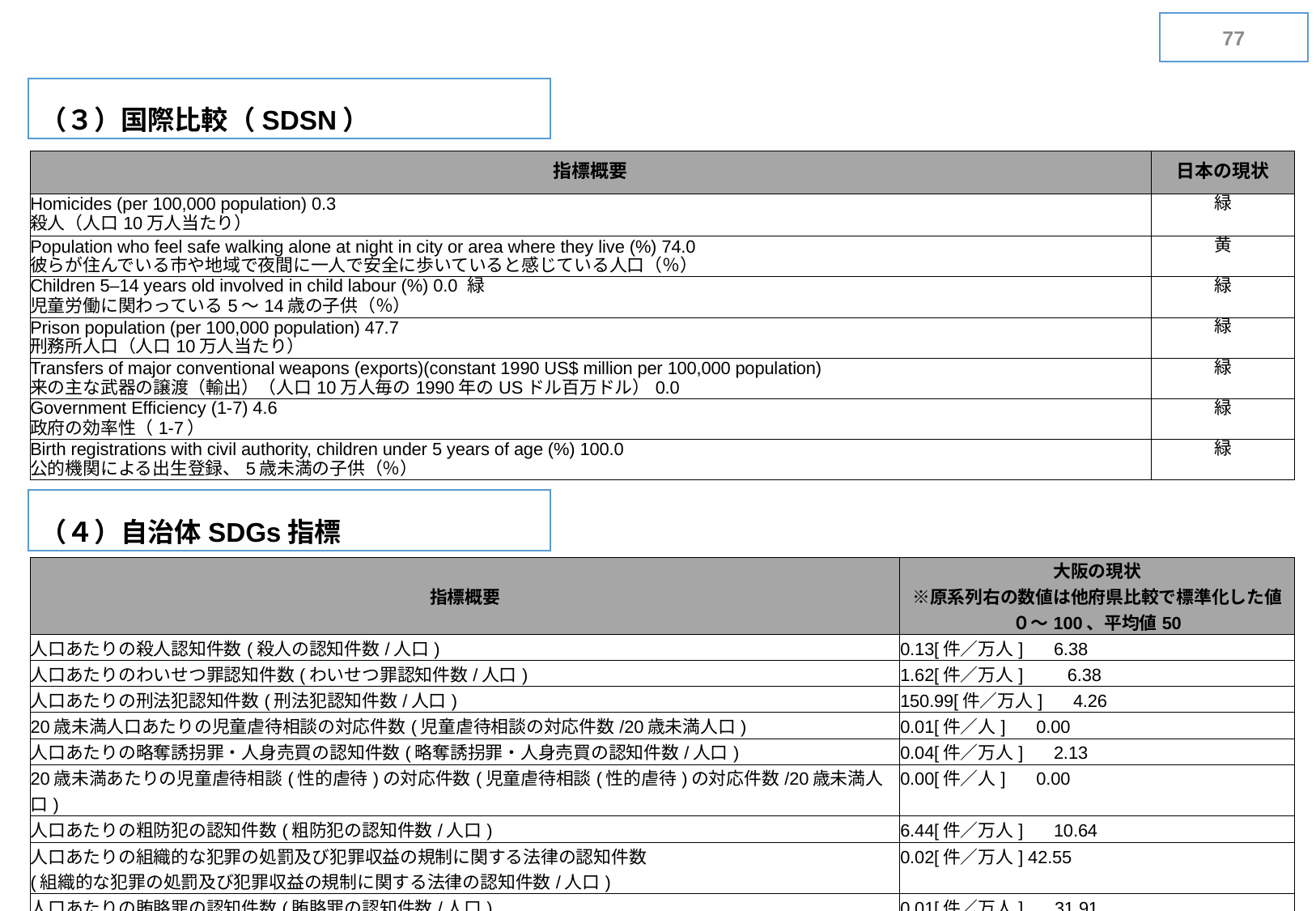

77
（３）国際比較（SDSN）
| 指標概要 | 日本の現状 |
| --- | --- |
| Homicides (per 100,000 population) 0.3 殺人（人口10万人当たり） | 緑 |
| Population who feel safe walking alone at night in city or area where they live (%) 74.0 彼らが住んでいる市や地域で夜間に一人で安全に歩いていると感じている人口（％） | 黄 |
| Children 5–14 years old involved in child labour (%) 0.0 緑 児童労働に関わっている5〜14歳の子供（％） | 緑 |
| Prison population (per 100,000 population) 47.7 刑務所人口（人口10万人当たり） | 緑 |
| Transfers of major conventional weapons (exports)(constant 1990 US$ million per 100,000 population) 来の主な武器の譲渡（輸出）（人口10万人毎の1990年のUSドル百万ドル）0.0 | 緑 |
| Government Efficiency (1-7) 4.6 　 政府の効率性（1-7） | 緑 |
| Birth registrations with civil authority, children under 5 years of age (%) 100.0 公的機関による出生登録、5歳未満の子供（％） | 緑 |
（４）自治体SDGs指標
| 指標概要 | 大阪の現状 ※原系列右の数値は他府県比較で標準化した値 ０～100、平均値50 |
| --- | --- |
| ⼈⼝あたりの殺⼈認知件数(殺⼈の認知件数/⼈⼝) | 0.13[件／万⼈]　 6.38 |
| ⼈⼝あたりのわいせつ罪認知件数(わいせつ罪認知件数/⼈⼝) | 1.62[件／万⼈]　　6.38 |
| ⼈⼝あたりの刑法犯認知件数(刑法犯認知件数/⼈⼝) | 150.99[件／万⼈]　 4.26 |
| 20歳未満⼈⼝あたりの児童虐待相談の対応件数(児童虐待相談の対応件数/20歳未満⼈⼝) | 0.01[件／⼈]　 0.00 |
| ⼈⼝あたりの略奪誘拐罪・⼈⾝売買の認知件数(略奪誘拐罪・⼈⾝売買の認知件数/⼈⼝) | 0.04[件／万⼈]　 2.13 |
| 20歳未満あたりの児童虐待相談(性的虐待)の対応件数(児童虐待相談(性的虐待)の対応件数/20歳未満⼈⼝) | 0.00[件／⼈]　 0.00 |
| ⼈⼝あたりの粗防犯の認知件数(粗防犯の認知件数/⼈⼝) | 6.44[件／万⼈]　 10.64 |
| ⼈⼝あたりの組織的な犯罪の処罰及び犯罪収益の規制に関する法律の認知件数 (組織的な犯罪の処罰及び犯罪収益の規制に関する法律の認知件数/⼈⼝) | 0.02[件／万⼈] 42.55 |
| ⼈⼝あたりの賄賂罪の認知件数(賄賂罪の認知件数/⼈⼝) | 0.01[件／万⼈] 　31.91 |
| ⼈⼝あたりの賄賂罪の認知件数(賄賂罪の認知件数/⼈⼝) | 0.01[件／万⼈] 　31.91 |
| 都道府県議会の⼥性の割合(⼥性の都道府県議会議員/都道府県議会議員) | 6.42[%]　　 51.06 |
| 15歳未満⼈⼝割合(5歳未満⼈⼝/⼈⼝) | 3.88[%]　 48.94 |